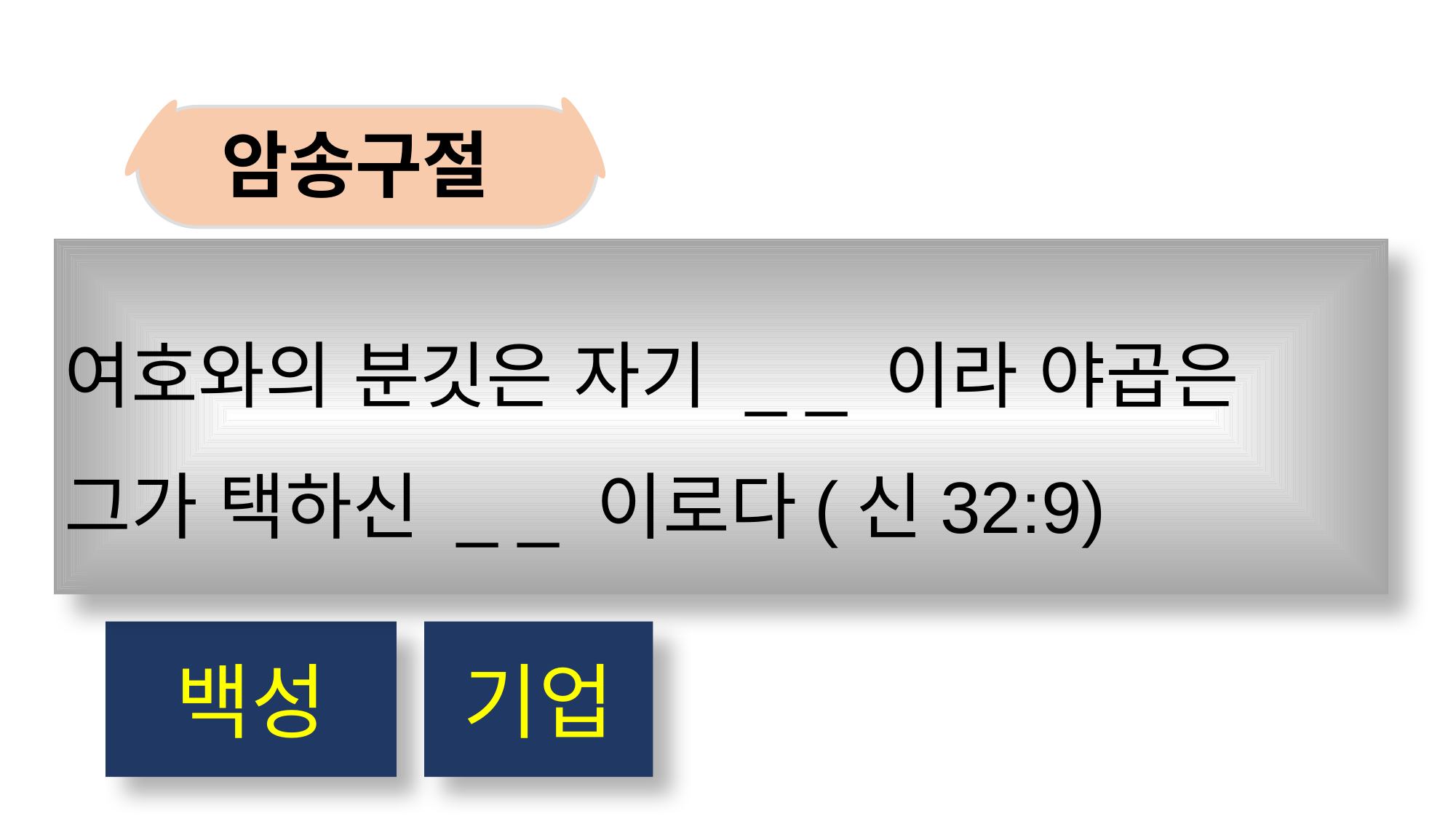

암송구절
여호와의 분깃은 자기 _ _ 이라 야곱은 그가 택하신 _ _ 이로다(신32:9)
백성
기업